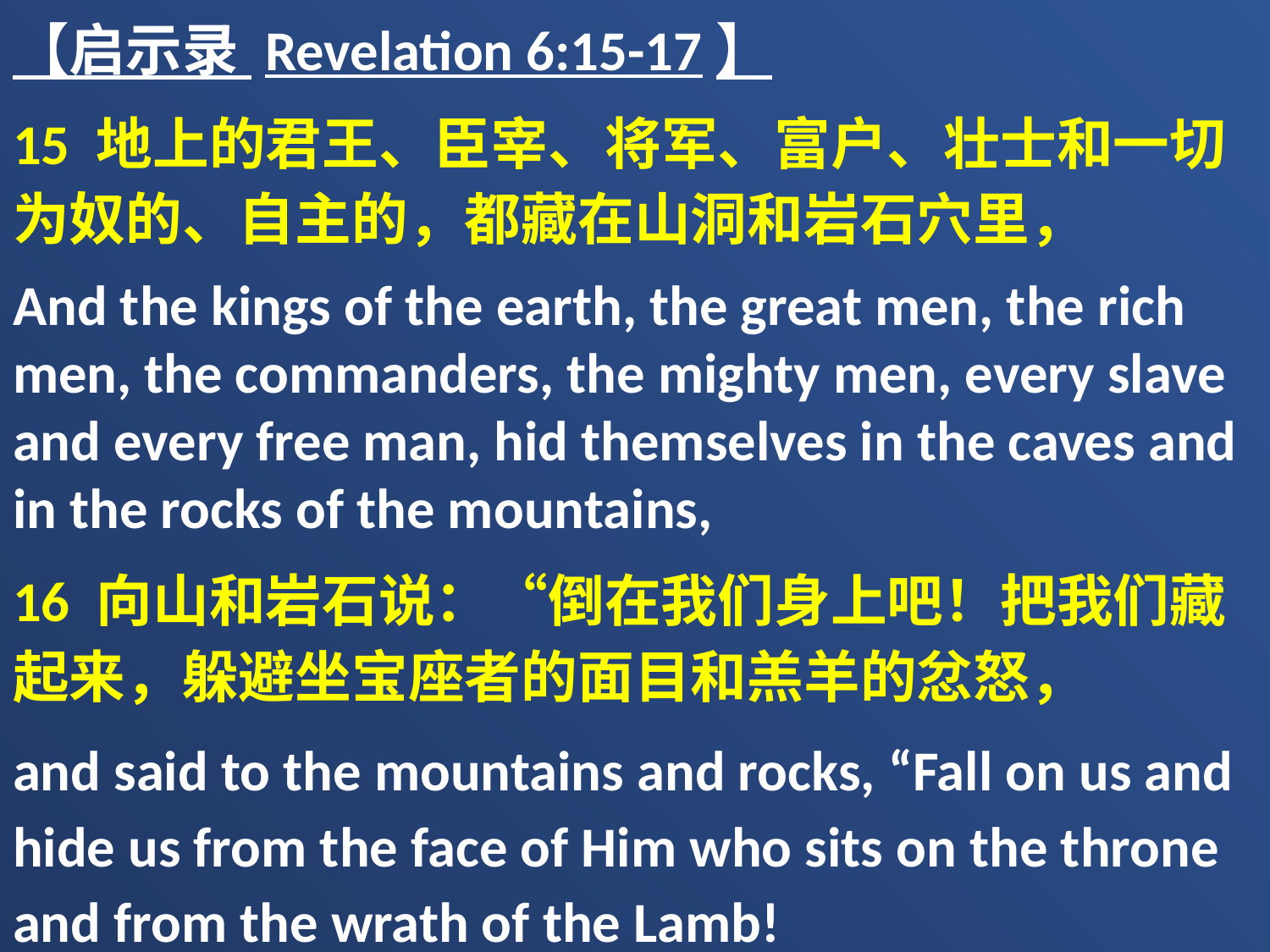

【启示录 Revelation 6:15-17】
15 地上的君王、臣宰、将军、富户、壮士和一切为奴的、自主的，都藏在山洞和岩石穴里，
And the kings of the earth, the great men, the rich men, the commanders, the mighty men, every slave and every free man, hid themselves in the caves and in the rocks of the mountains,
16 向山和岩石说：“倒在我们身上吧！把我们藏起来，躲避坐宝座者的面目和羔羊的忿怒，
and said to the mountains and rocks, “Fall on us and hide us from the face of Him who sits on the throne and from the wrath of the Lamb!